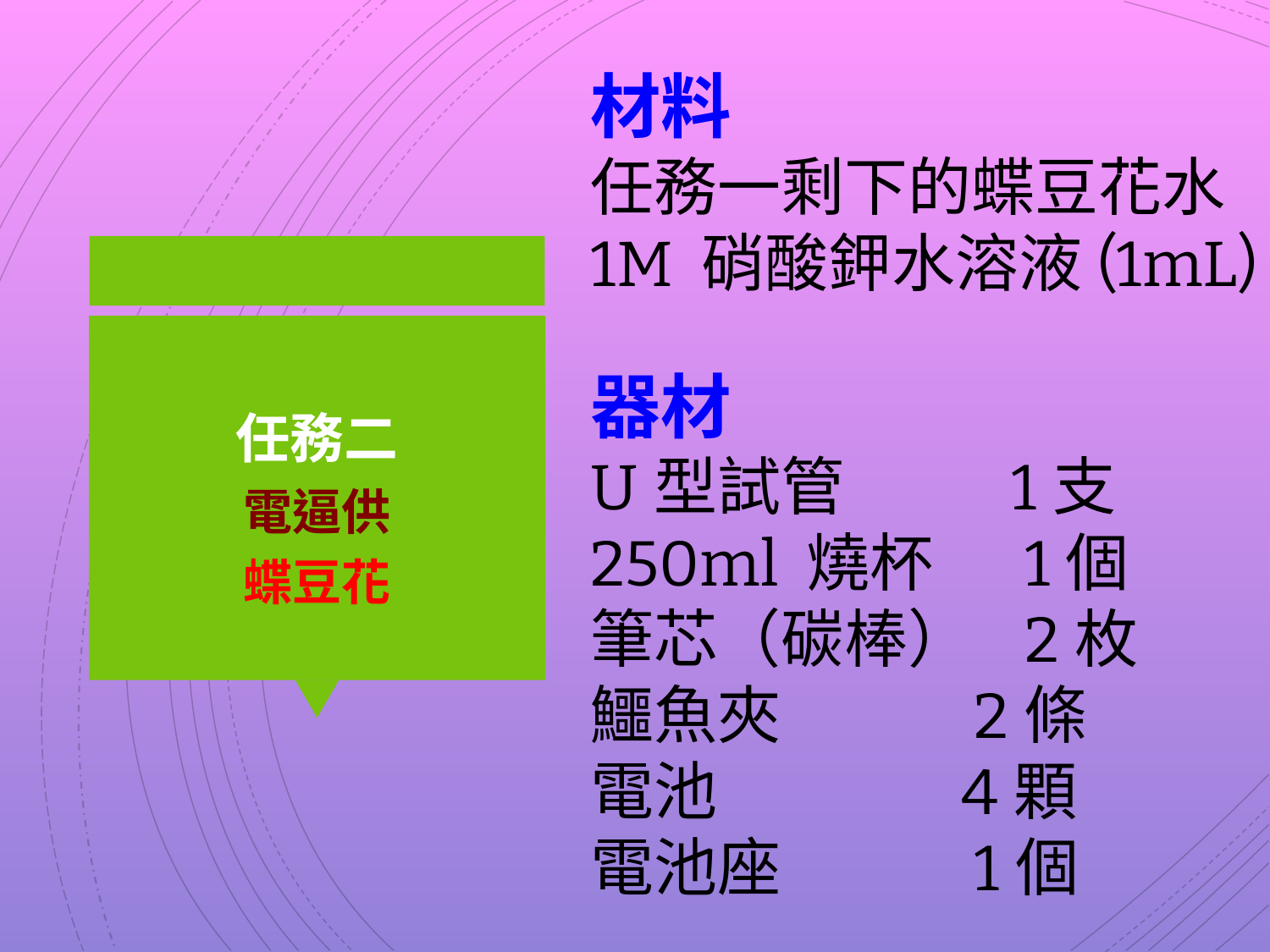

材料
任務一剩下的蝶豆花水
1M 硝酸鉀水溶液(1mL)

器材
U型試管            1支
250ml 燒杯      1個
筆芯（碳棒）   2枚
鱷魚夾              2條
電池                  4顆
電池座              1個
# 任務二 電逼供 蝶豆花